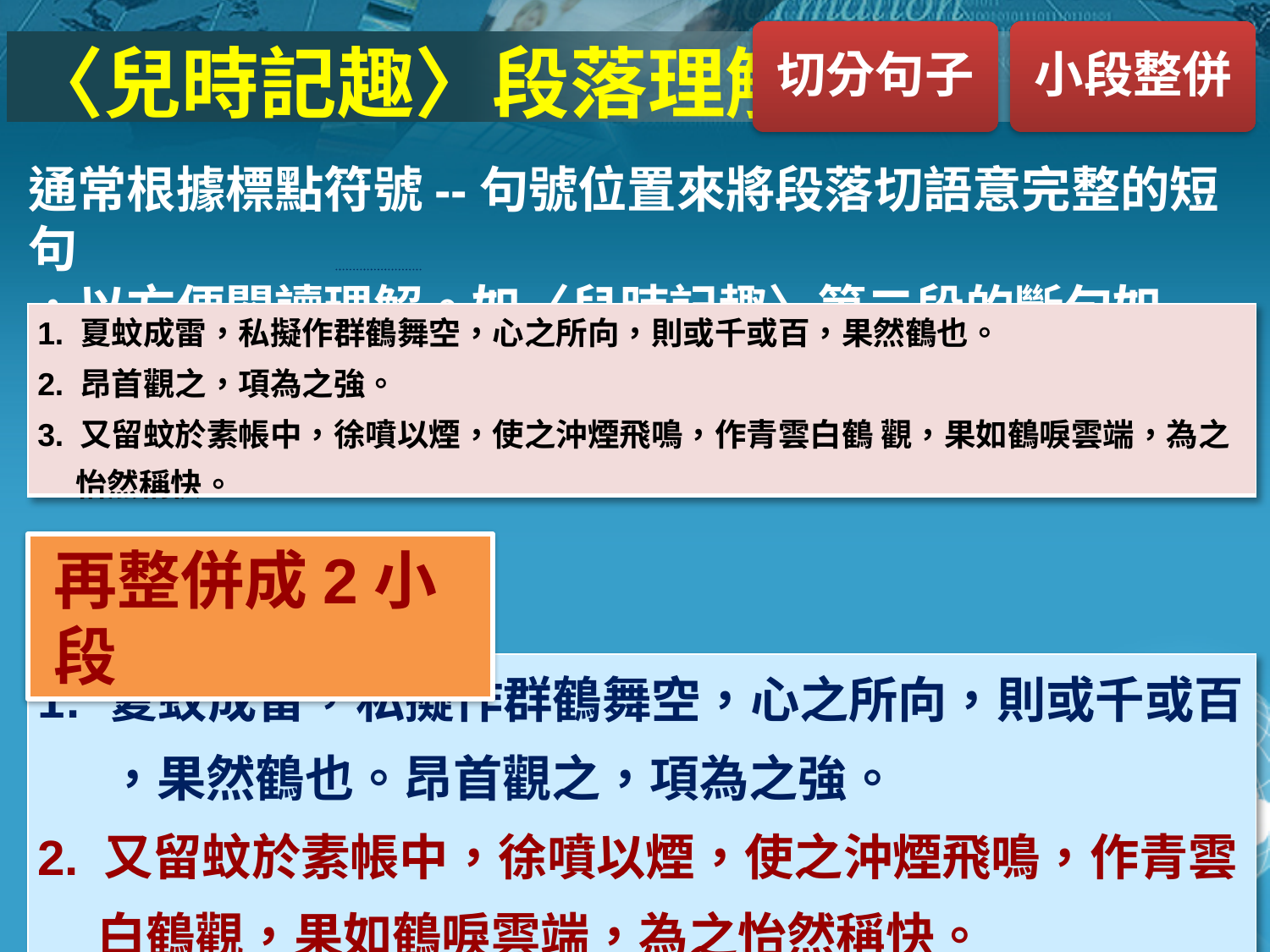

切分句子

小段整併
〈兒時記趣〉段落理解

通常根據標點符號--句號位置來將段落切語意完整的短句
，以方便閱讀理解。如〈兒時記趣〉第二段的斷句如下：

| 1. 夏蚊成雷，私擬作群鶴舞空，心之所向，則或千或百，果然鶴也。 2. 昂首觀之，項為之強。 3. 又留蚊於素帳中，徐噴以煙，使之沖煙飛鳴，作青雲白鶴 觀，果如鶴唳雲端，為之 怡然稱快。 |
| --- |
再整併成2小段
| 夏蚊成雷，私擬作群鶴舞空，心之所向，則或千或百 ，果然鶴也。昂首觀之，項為之強。 2. 又留蚊於素帳中，徐噴以煙，使之沖煙飛鳴，作青雲 白鶴觀，果如鶴唳雲端，為之怡然稱快。 |
| --- |